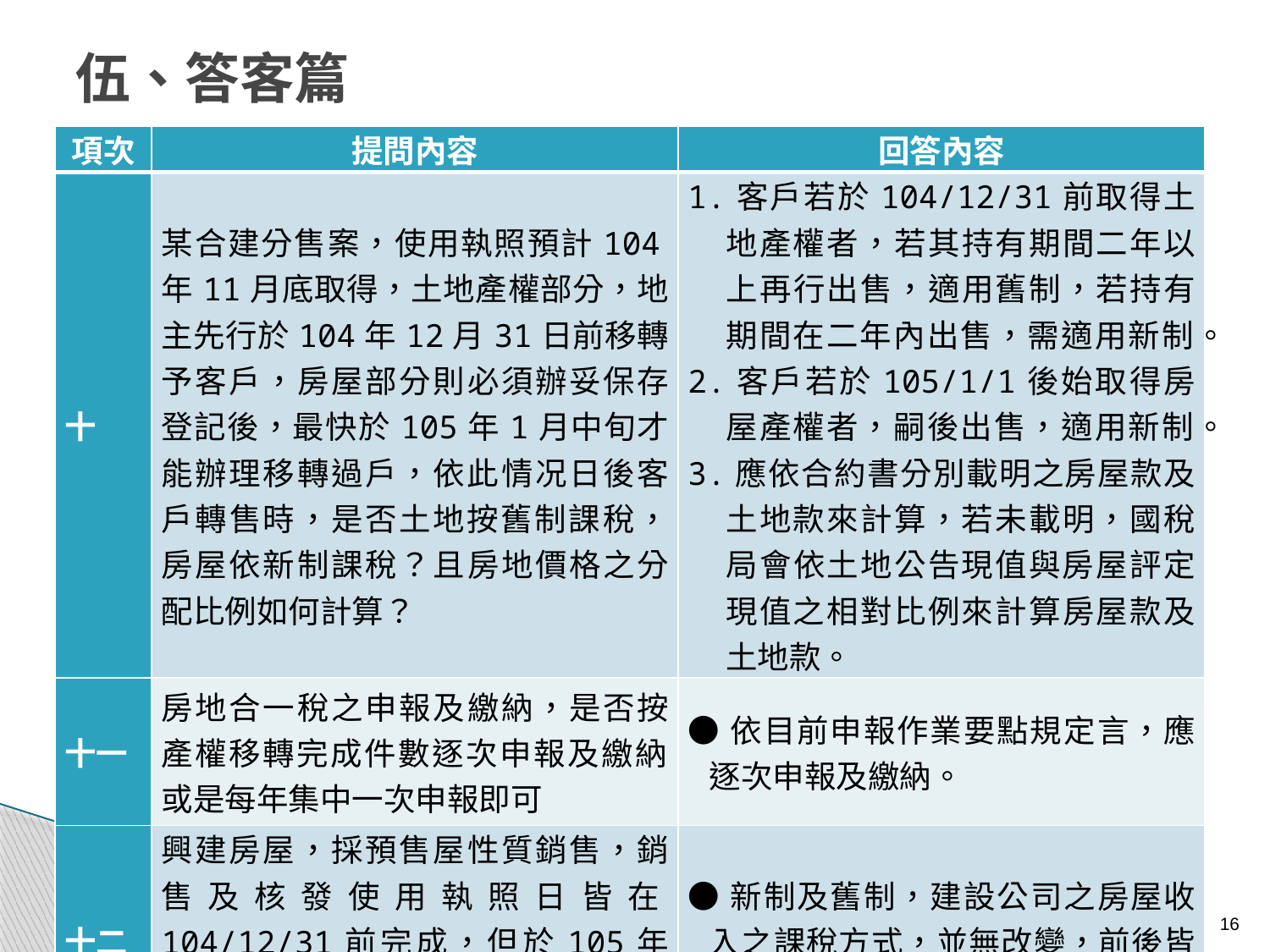

# 伍、答客篇
| 項次 | 提問內容 | 回答內容 |
| --- | --- | --- |
| 十 | 某合建分售案，使用執照預計104年11月底取得，土地產權部分，地主先行於104年12月31日前移轉予客戶，房屋部分則必須辦妥保存登記後，最快於105年1月中旬才能辦理移轉過戶，依此情况日後客戶轉售時，是否土地按舊制課稅，房屋依新制課稅？且房地價格之分配比例如何計算？ | 1.客戶若於104/12/31前取得土地產權者，若其持有期間二年以上再行出售，適用舊制，若持有期間在二年內出售，需適用新制。 2.客戶若於105/1/1後始取得房屋產權者，嗣後出售，適用新制。 3.應依合約書分別載明之房屋款及土地款來計算，若未載明，國稅局會依土地公告現值與房屋評定現值之相對比例來計算房屋款及土地款。 |
| 十一 | 房地合一稅之申報及繳納，是否按產權移轉完成件數逐次申報及繳納，或是每年集中一次申報即可 | ●依目前申報作業要點規定言，應逐次申報及繳納。 |
| 十二 | 興建房屋，採預售屋性質銷售，銷售及核發使用執照日皆在104/12/31前完成，但於105年才交屋過戶，請問如何認定及計算房屋所得稅？ | ●新制及舊制，建設公司之房屋收入之課稅方式，並無改變，前後皆同。 |
16